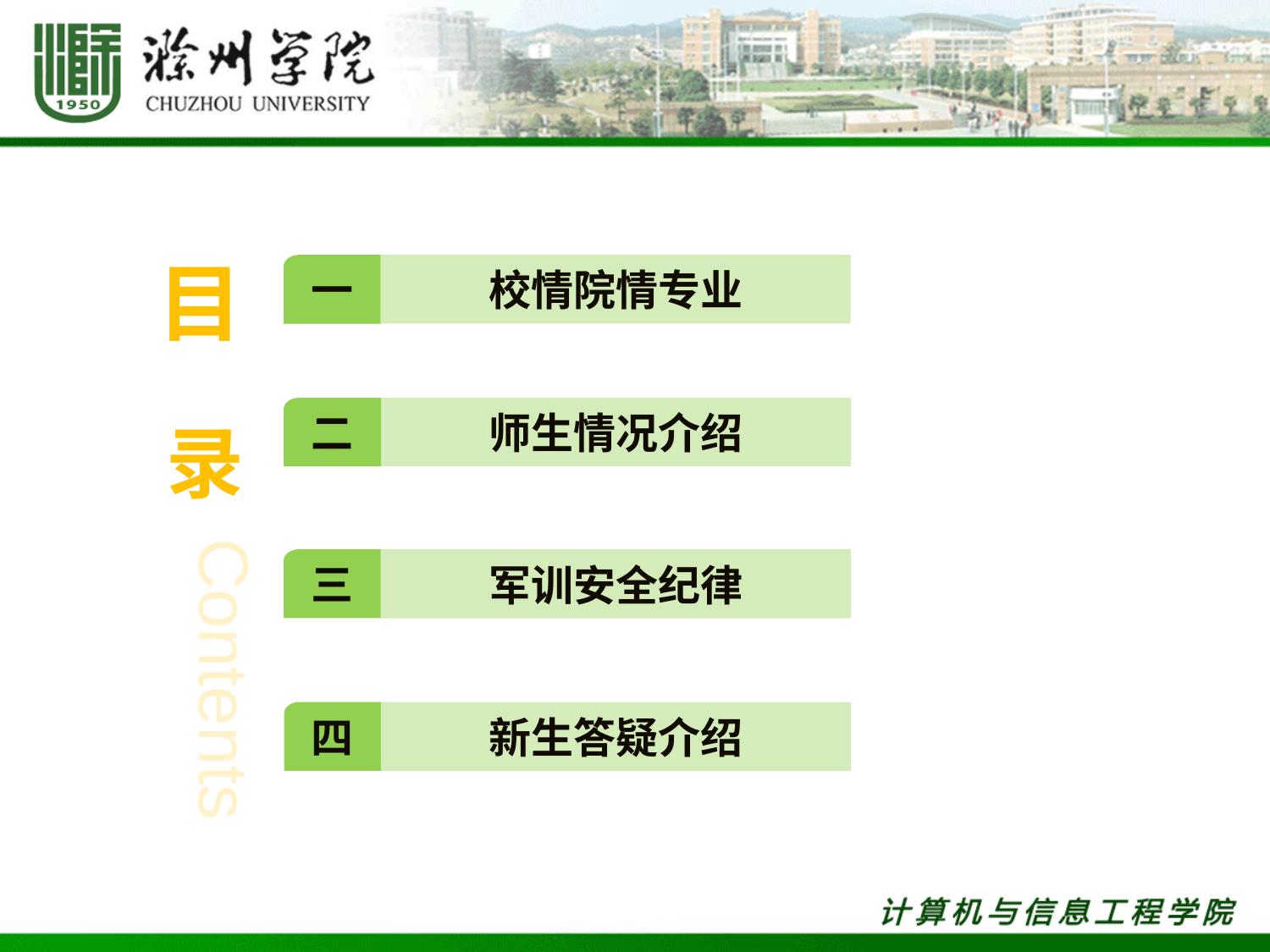

目
一
校情院情专业
录
二
师生情况介绍
Contents
三
军训安全纪律
四
新生答疑介绍